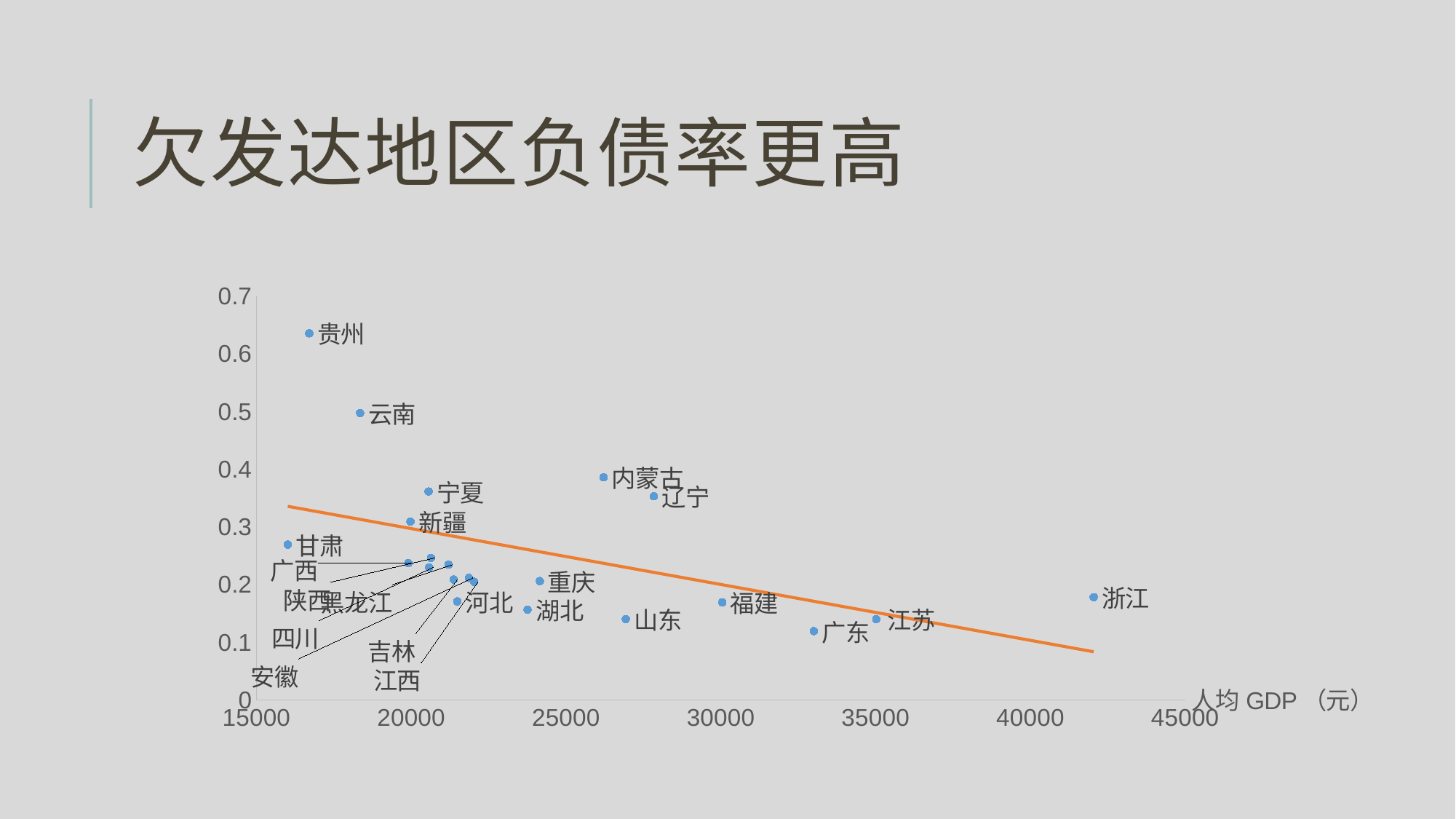

# 欠发达地区负债率更高

### Chart

| Category | 债务/GDP |
|---|---|